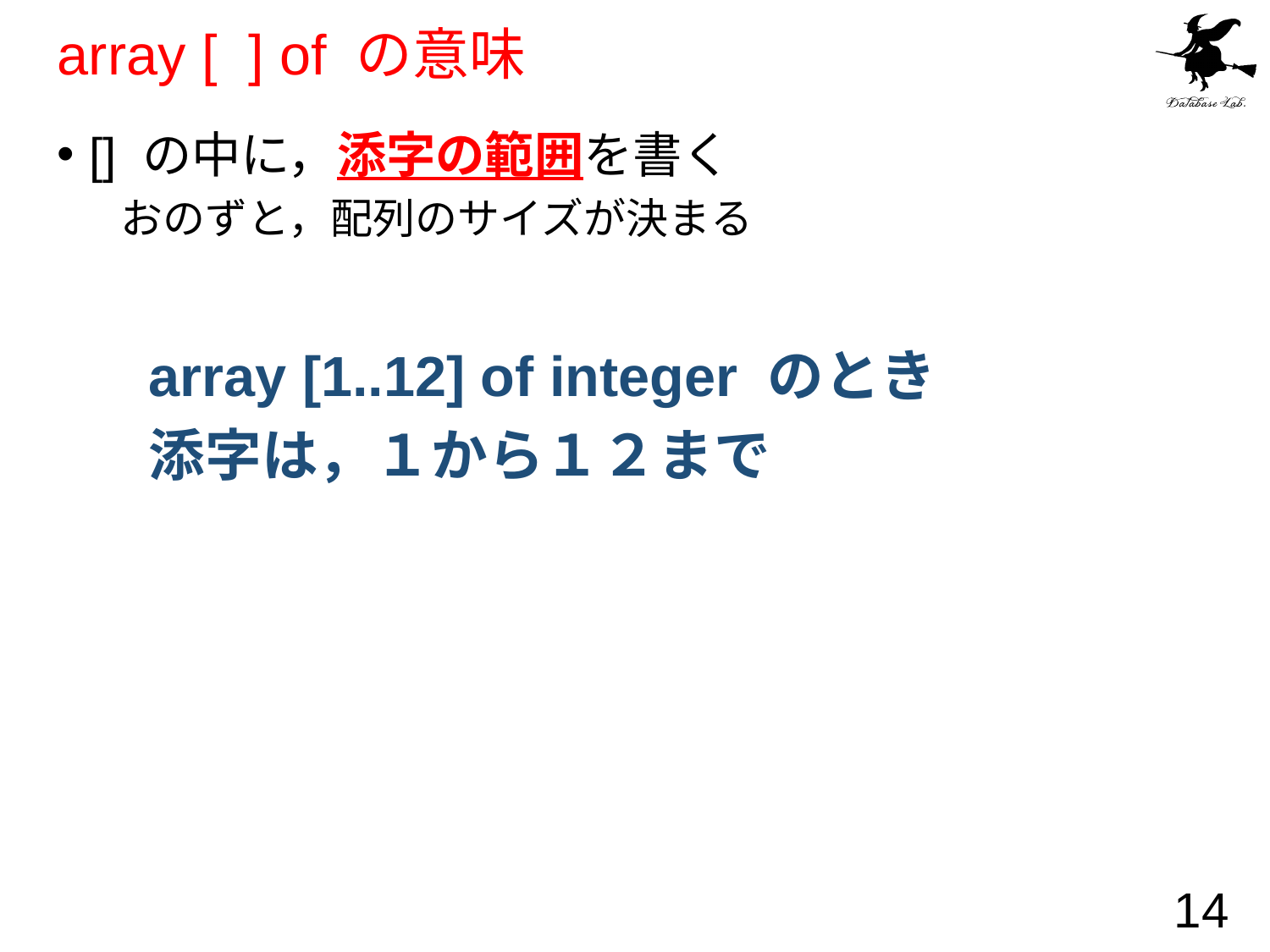

# array [  ] of の意味
[] の中に，添字の範囲を書く
おのずと，配列のサイズが決まる

	array [1..12] of integer のとき
	添字は，１から１２まで

14